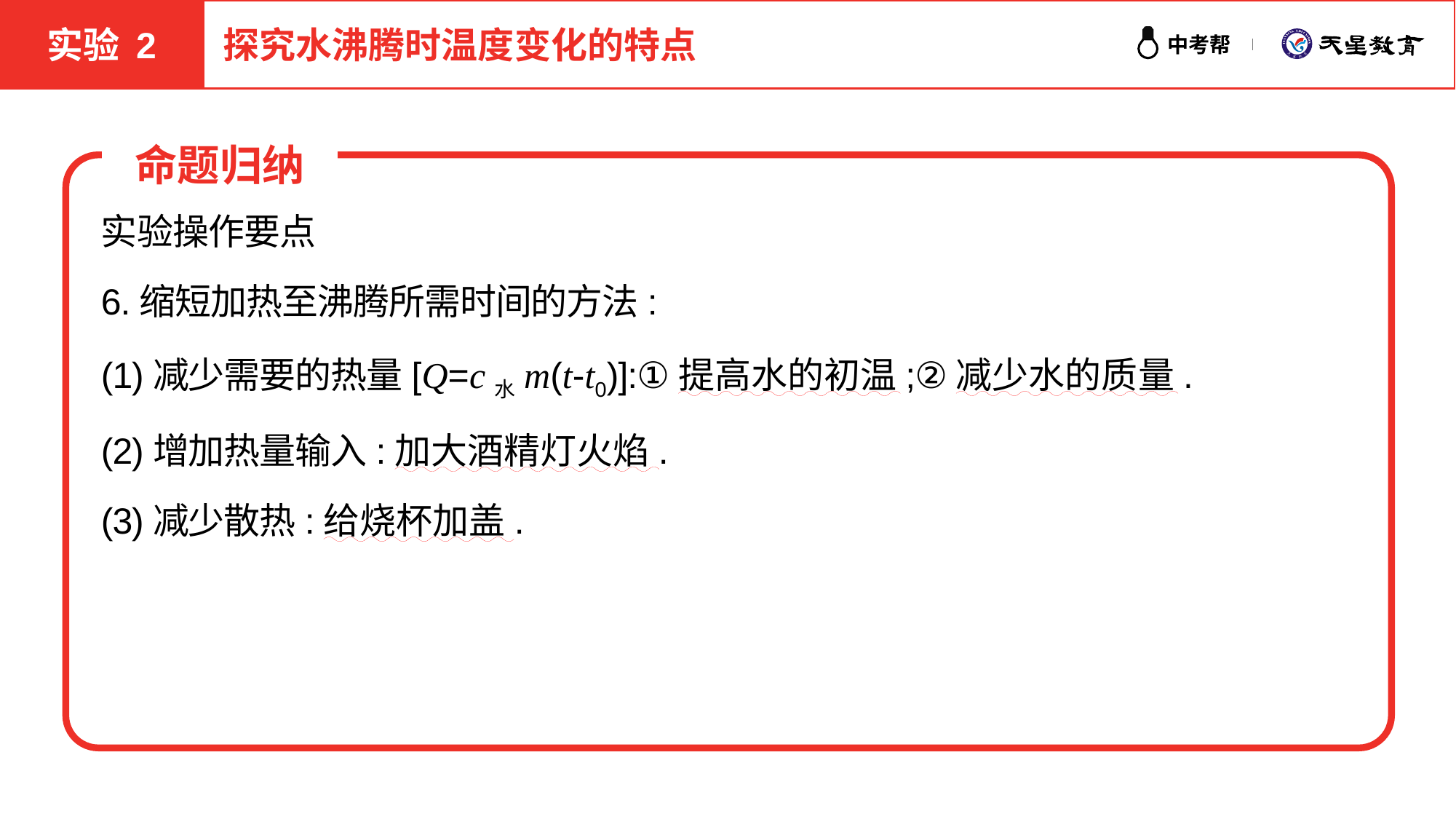

实验 2
探究水沸腾时温度变化的特点
命题归纳

实验操作要点
6.缩短加热至沸腾所需时间的方法:
(1)减少需要的热量[Q=c水m(t-t0)]:①提高水的初温;②减少水的质量.
(2)增加热量输入:加大酒精灯火焰.
(3)减少散热:给烧杯加盖.